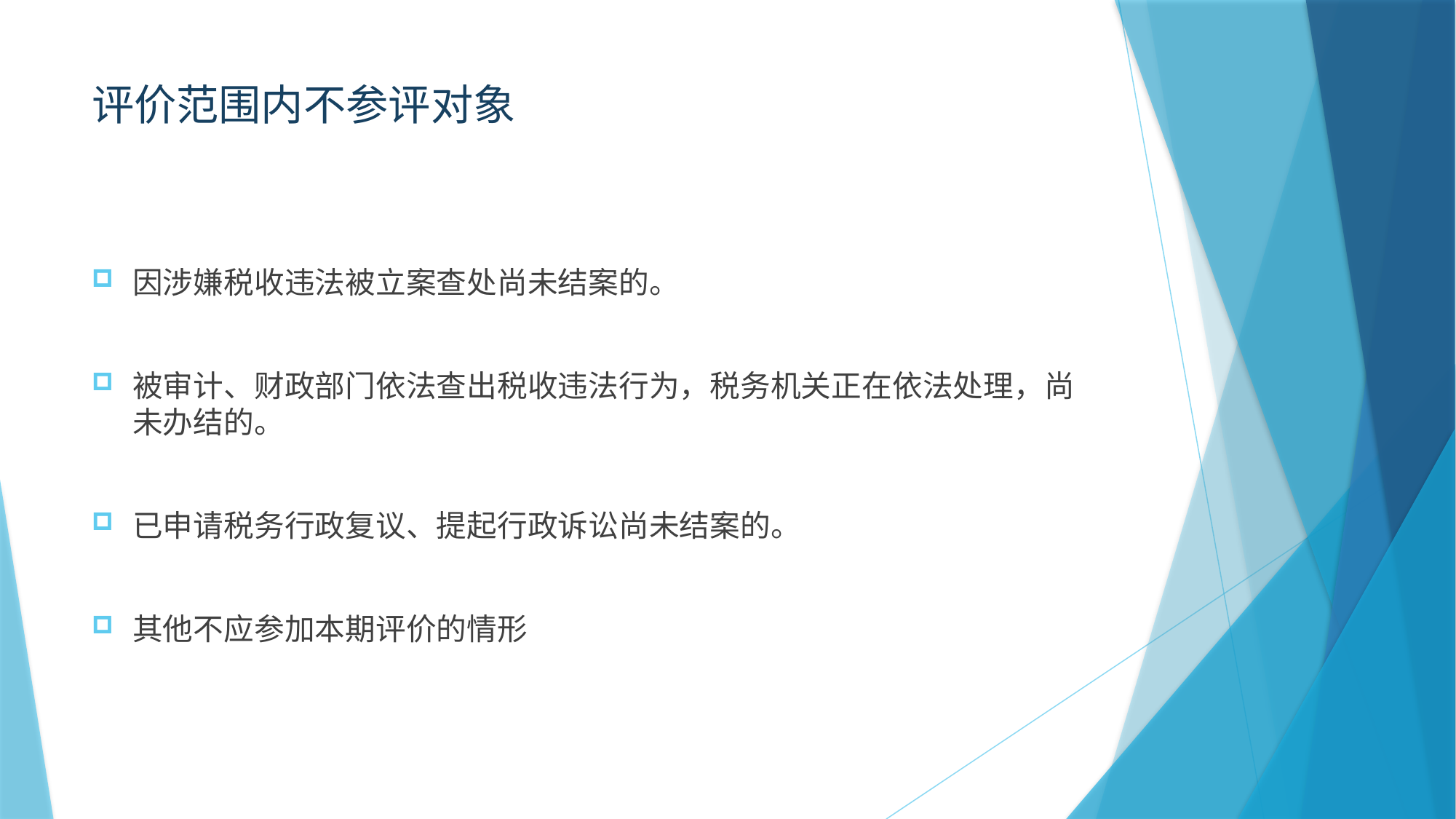

# 评价范围内不参评对象
因涉嫌税收违法被立案查处尚未结案的。

被审计、财政部门依法查出税收违法行为，税务机关正在依法处理，尚未办结的。

已申请税务行政复议、提起行政诉讼尚未结案的。

其他不应参加本期评价的情形